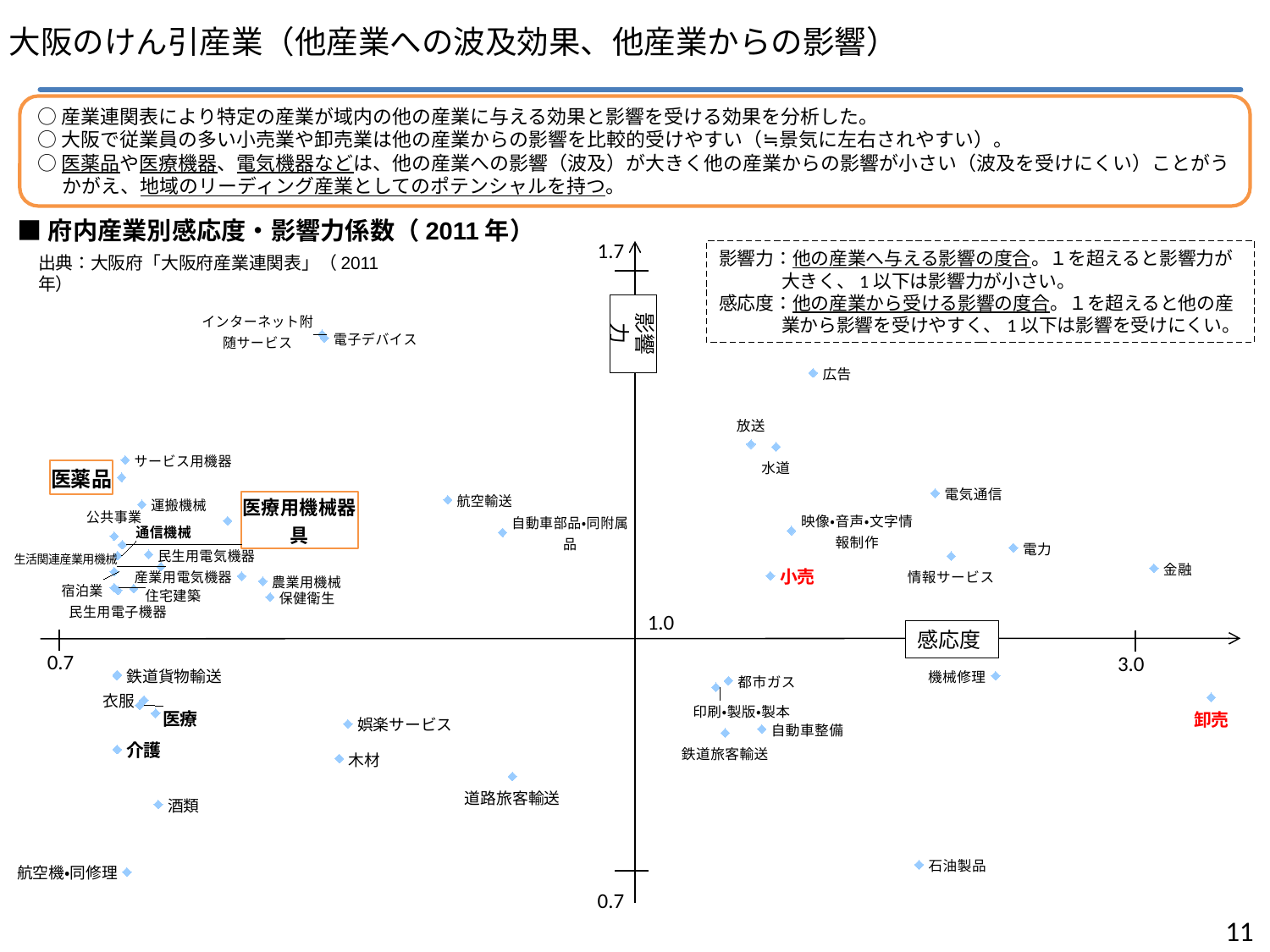

大阪のけん引産業（他産業への波及効果、他産業からの影響）
○産業連関表により特定の産業が域内の他の産業に与える効果と影響を受ける効果を分析した。
○大阪で従業員の多い小売業や卸売業は他の産業からの影響を比較的受けやすい（≒景気に左右されやすい）。
○医薬品や医療機器、電気機器などは、他の産業への影響（波及）が大きく他の産業からの影響が小さい（波及を受けにくい）ことがうかがえ、地域のリーディング産業としてのポテンシャルを持つ。
■府内産業別感応度・影響力係数（2011年）
1.7
影響力：他の産業へ与える影響の度合。１を超えると影響力が大きく、1以下は影響力が小さい。
感応度：他の産業から受ける影響の度合。１を超えると他の産業から影響を受けやすく、1以下は影響を受けにくい。
出典：大阪府「大阪府産業連関表」（2011年）

### Chart

| Category |  |
|---|---|

### Chart

| Category |  |
|---|---|
影響力
1.0
感応度
0.7

### Chart

| Category |  |
|---|---|
3.0

### Chart

| Category |  |
|---|---|
0.7
11